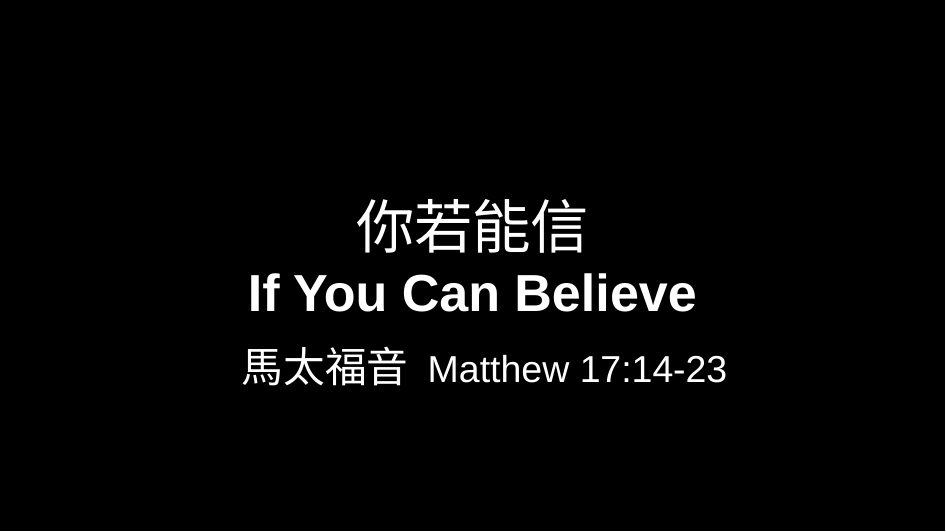

# 你若能信 If You Can Believe
馬太福音 Matthew 17:14-23